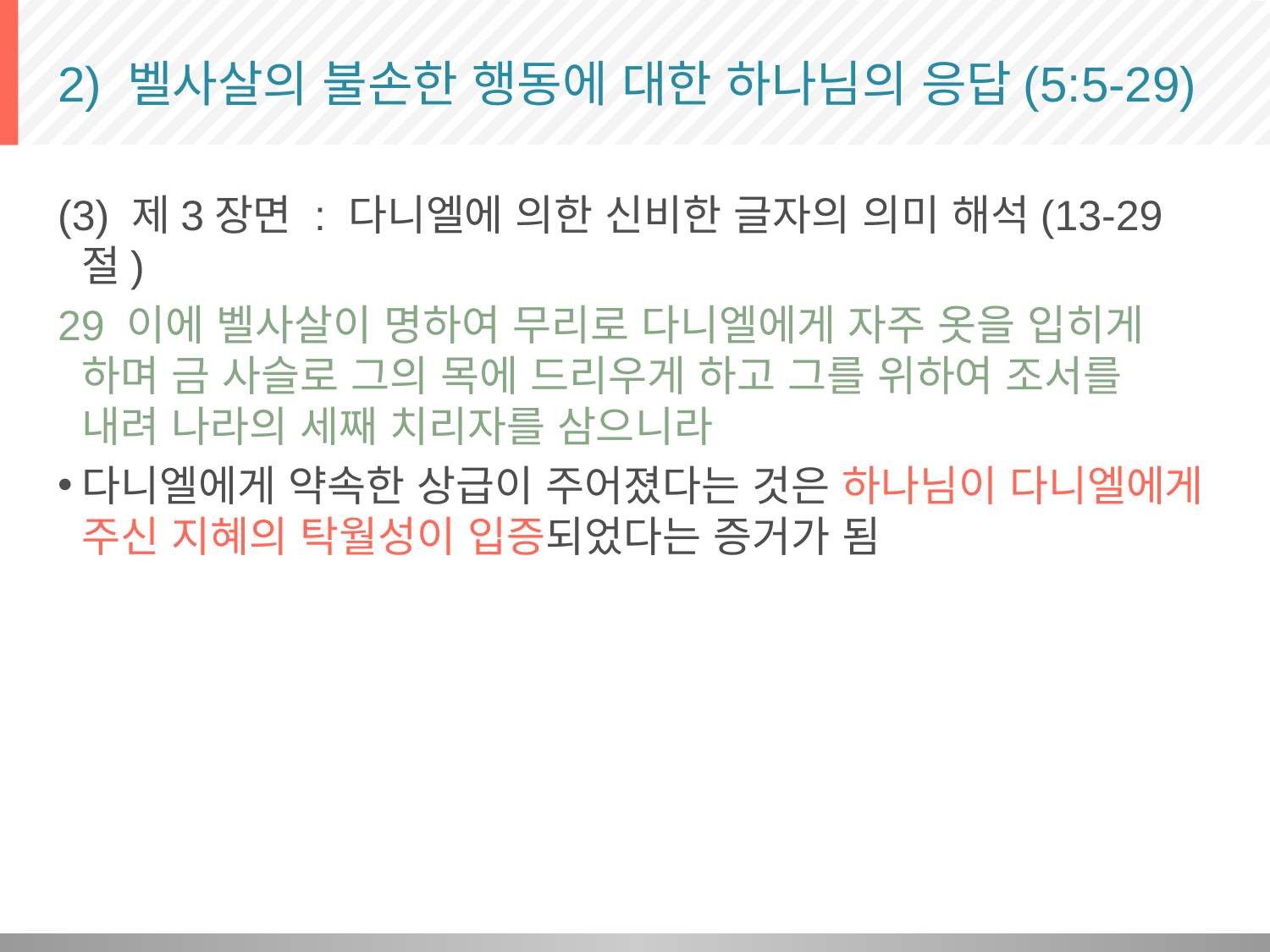

# 2) 벨사살의 불손한 행동에 대한 하나님의 응답(5:5-29)
(3) 제3장면 : 다니엘에 의한 신비한 글자의 의미 해석(13-29절)
29 이에 벨사살이 명하여 무리로 다니엘에게 자주 옷을 입히게 하며 금 사슬로 그의 목에 드리우게 하고 그를 위하여 조서를 내려 나라의 세째 치리자를 삼으니라
다니엘에게 약속한 상급이 주어졌다는 것은 하나님이 다니엘에게 주신 지혜의 탁월성이 입증되었다는 증거가 됨